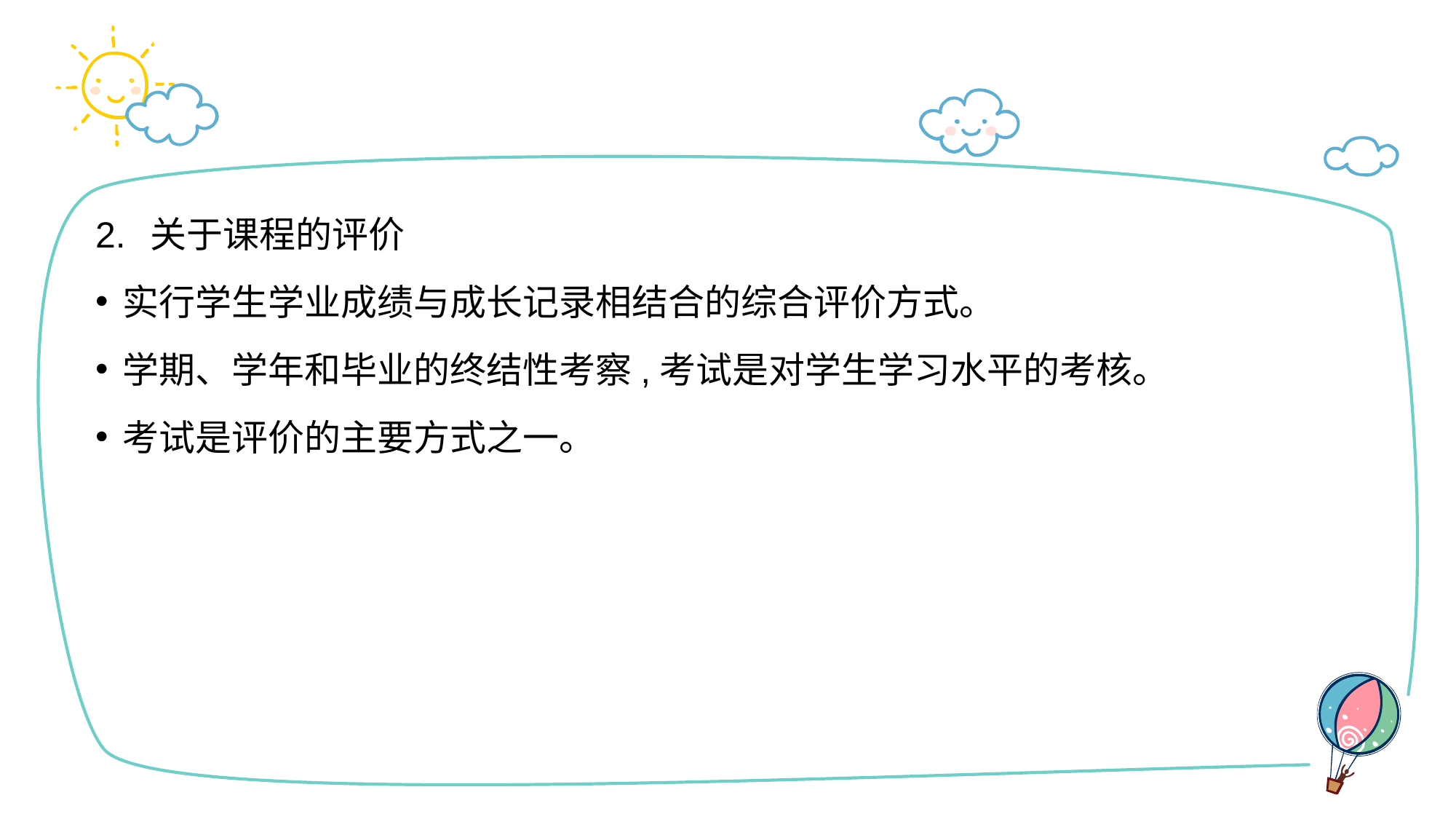

#
关于课程的评价
实行学生学业成绩与成长记录相结合的综合评价方式。
学期、学年和毕业的终结性考察,考试是对学生学习水平的考核。
考试是评价的主要方式之一。